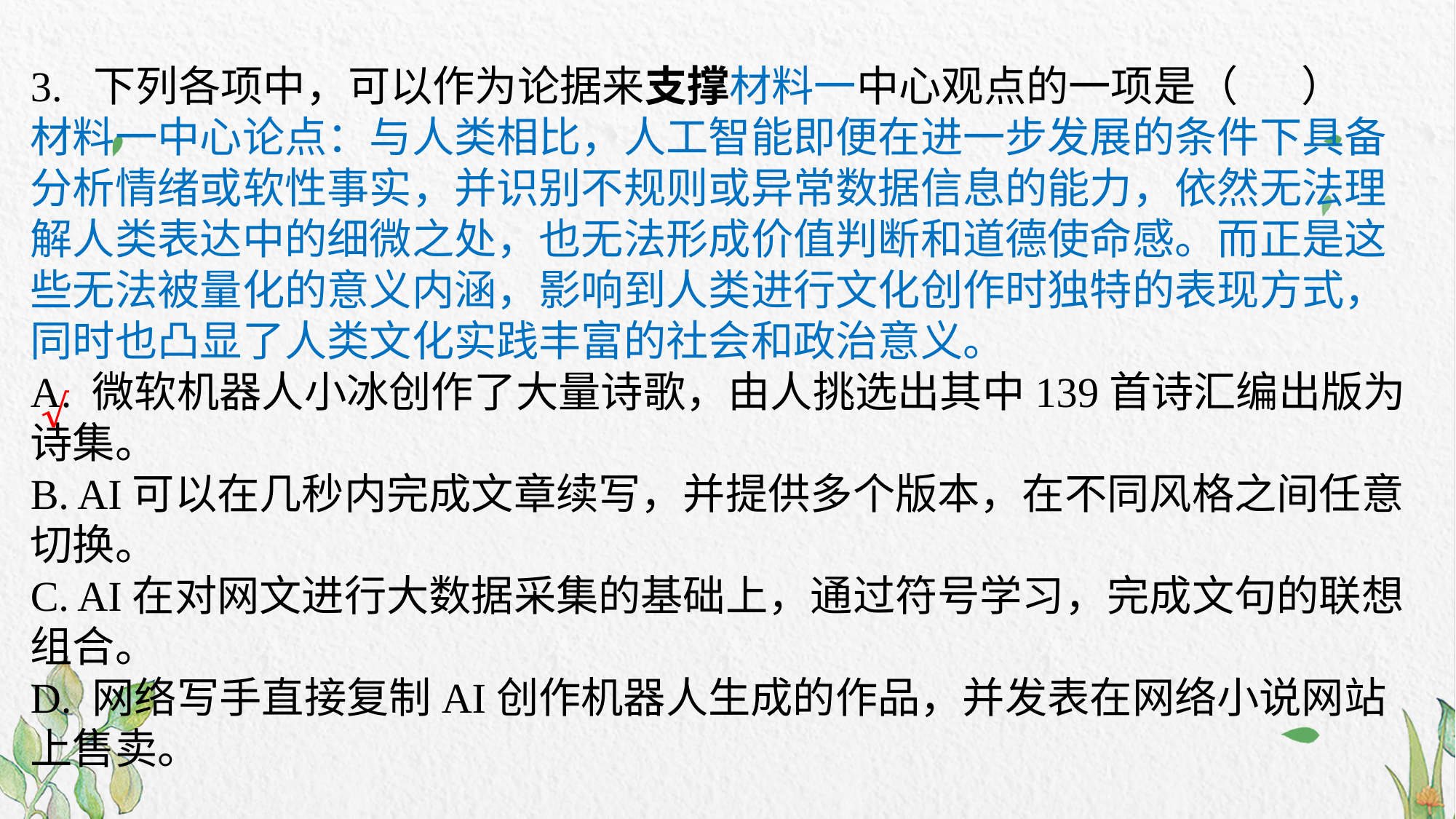

3.  下列各项中，可以作为论据来支撑材料一中心观点的一项是（      ）
材料一中心论点：与人类相比，人工智能即便在进一步发展的条件下具备分析情绪或软性事实，并识别不规则或异常数据信息的能力，依然无法理解人类表达中的细微之处，也无法形成价值判断和道德使命感。而正是这些无法被量化的意义内涵，影响到人类进行文化创作时独特的表现方式，同时也凸显了人类文化实践丰富的社会和政治意义。
A. 微软机器人小冰创作了大量诗歌，由人挑选出其中139首诗汇编出版为诗集。
B. AI可以在几秒内完成文章续写，并提供多个版本，在不同风格之间任意切换。
C. AI在对网文进行大数据采集的基础上，通过符号学习，完成文句的联想组合。
D. 网络写手直接复制AI创作机器人生成的作品，并发表在网络小说网站上售卖。
√